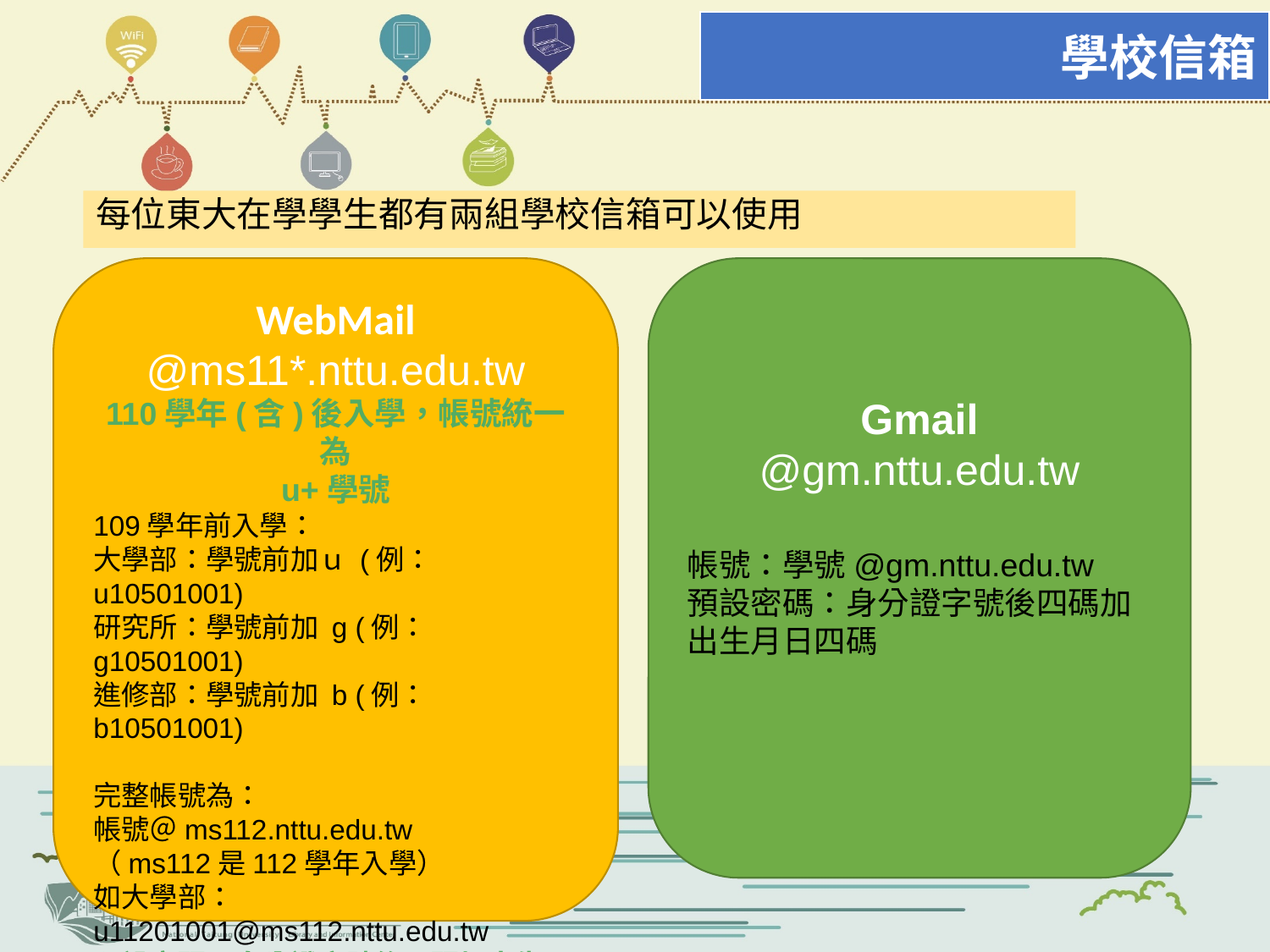

學校信箱
每位東大在學學生都有兩組學校信箱可以使用
WebMail
@ms11*.nttu.edu.tw
110學年(含)後入學，帳號統一為
u+學號
109學年前入學：
大學部：學號前加ｕ (例：u10501001)
研究所：學號前加 g (例：g10501001)
進修部：學號前加 b (例：b10501001)

完整帳號為：
帳號＠ms112.nttu.edu.tw　　（ms112是112學年入學）
如大學部：u11201001@ms112.nttu.edu.tw
預設密碼：身分證字號後四碼加出生月日四碼

Gmail
@gm.nttu.edu.tw

帳號：學號@gm.nttu.edu.tw
預設密碼：身分證字號後四碼加出生月日四碼